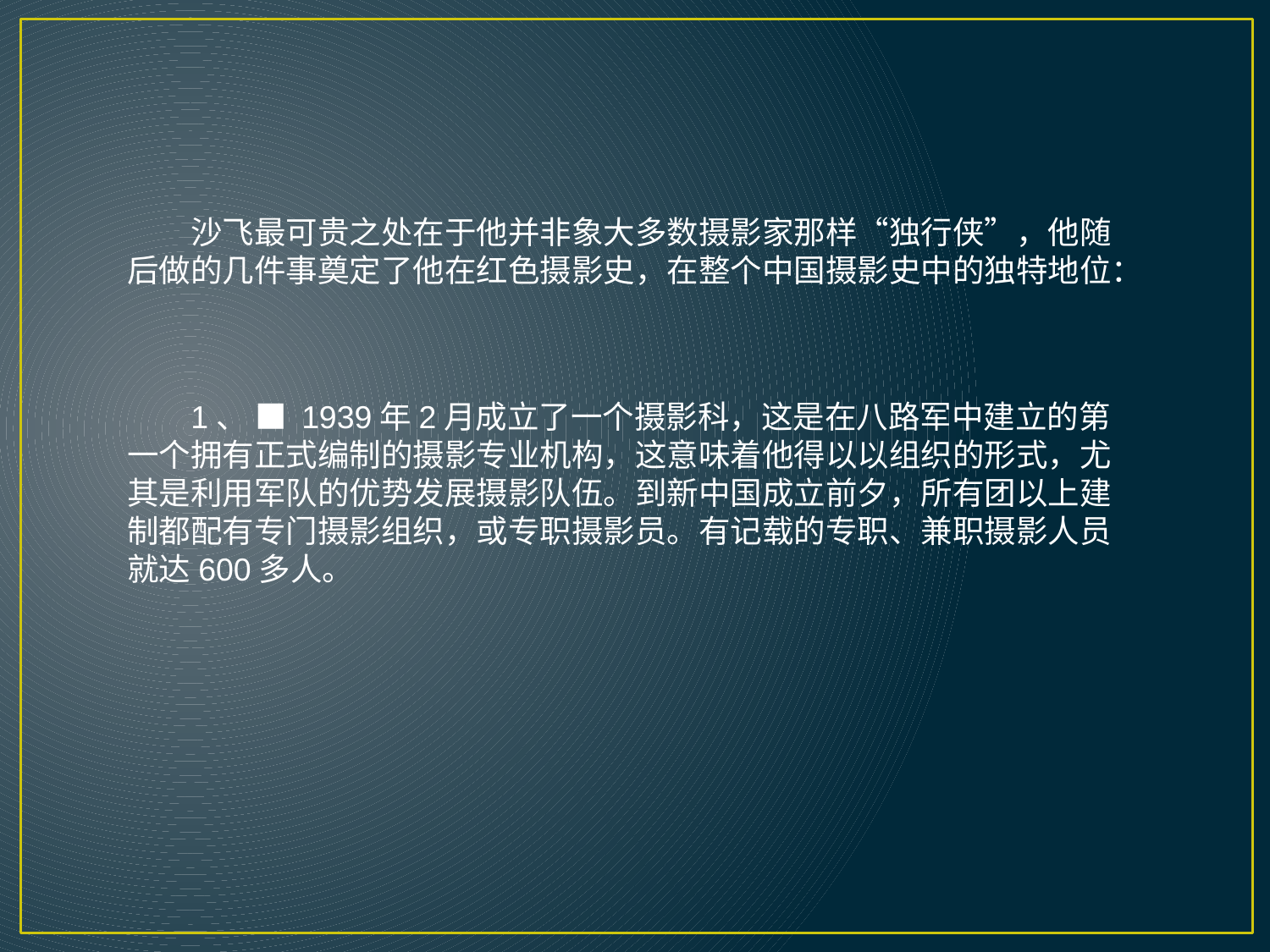

沙飞最可贵之处在于他并非象大多数摄影家那样“独行侠”，他随后做的几件事奠定了他在红色摄影史，在整个中国摄影史中的独特地位：

1、 ■ 1939年2月成立了一个摄影科，这是在八路军中建立的第一个拥有正式编制的摄影专业机构，这意味着他得以以组织的形式，尤其是利用军队的优势发展摄影队伍。到新中国成立前夕，所有团以上建制都配有专门摄影组织，或专职摄影员。有记载的专职、兼职摄影人员就达600多人。